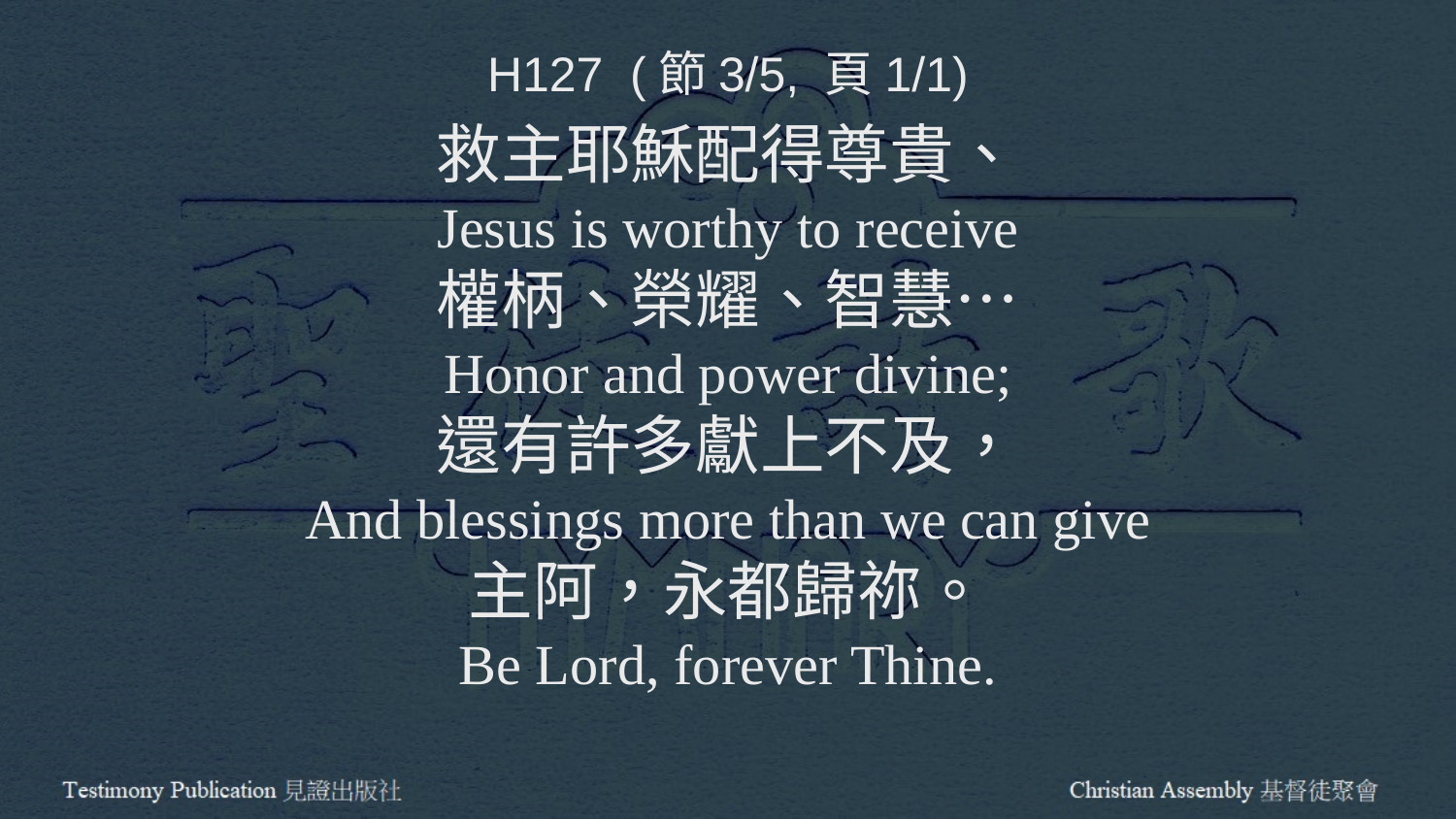

H127  (節3/5, 頁1/1)
救主耶穌配得尊貴、
Jesus is worthy to receive
權柄、榮耀、智慧…
Honor and power divine;
還有許多獻上不及，
And blessings more than we can give
主阿，永都歸祢。
Be Lord, forever Thine.